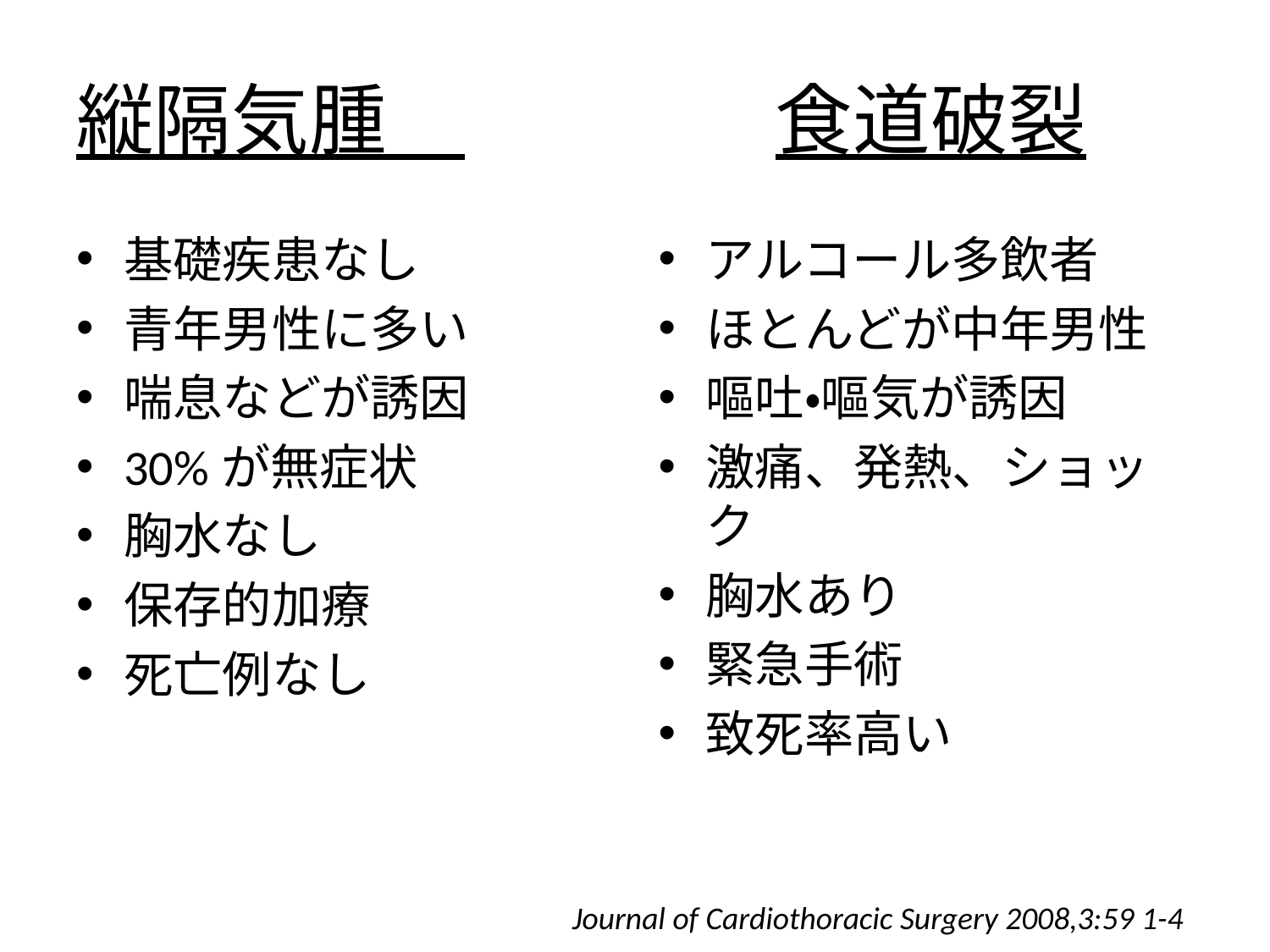

# 縦隔気腫　　　　　食道破裂
基礎疾患なし
青年男性に多い
喘息などが誘因
30%が無症状
胸水なし
保存的加療
死亡例なし
アルコール多飲者
ほとんどが中年男性
嘔吐・嘔気が誘因
激痛、発熱、ショック
胸水あり
緊急手術
致死率高い
         Journal of Cardiothoracic Surgery 2008,3:59 1-4